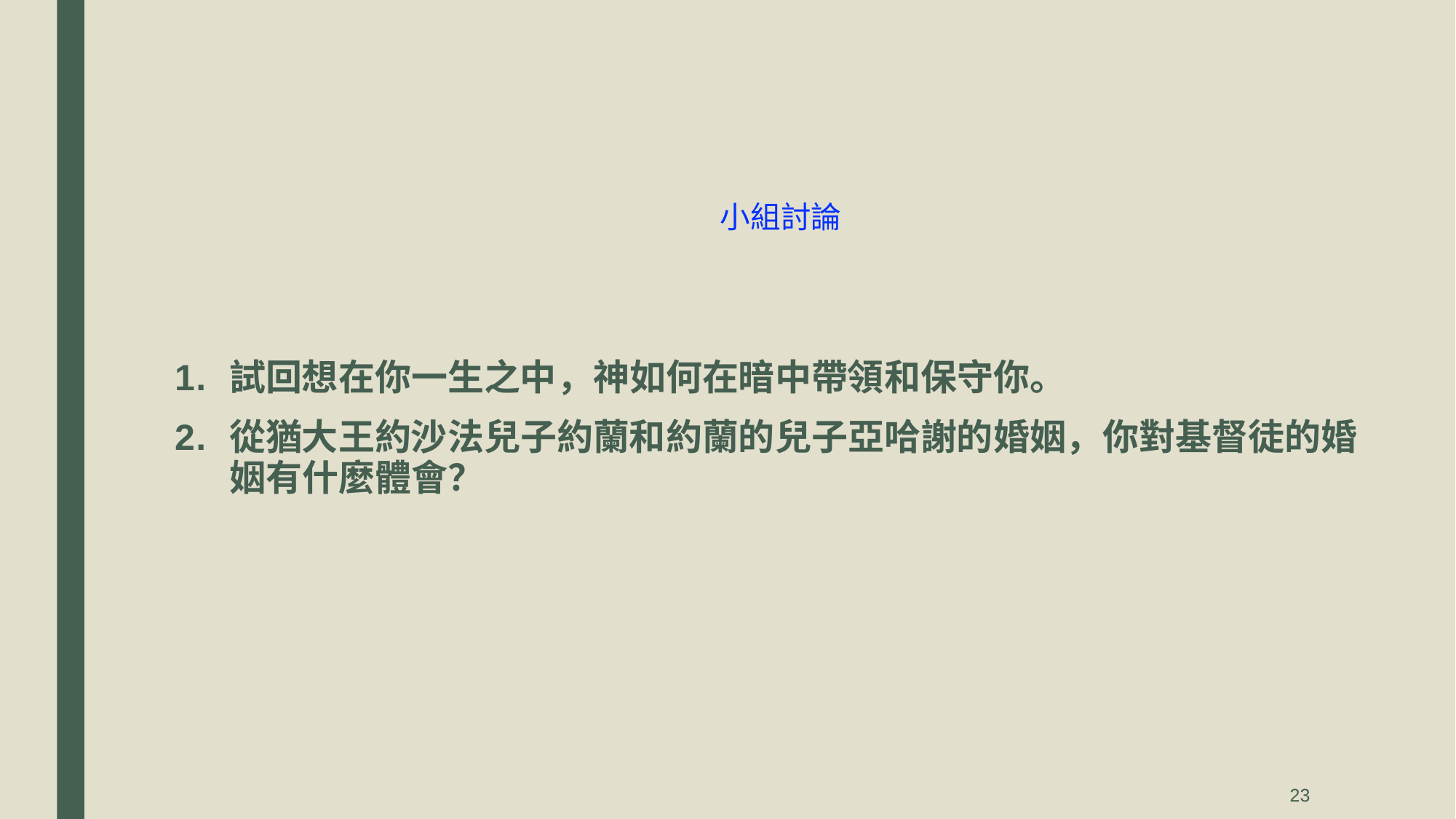

小組討論

試回想在你一生之中，神如何在暗中帶領和保守你。
從猶大王約沙法兒子約蘭和約蘭的兒子亞哈謝的婚姻，你對基督徒的婚姻有什麼體會？

23